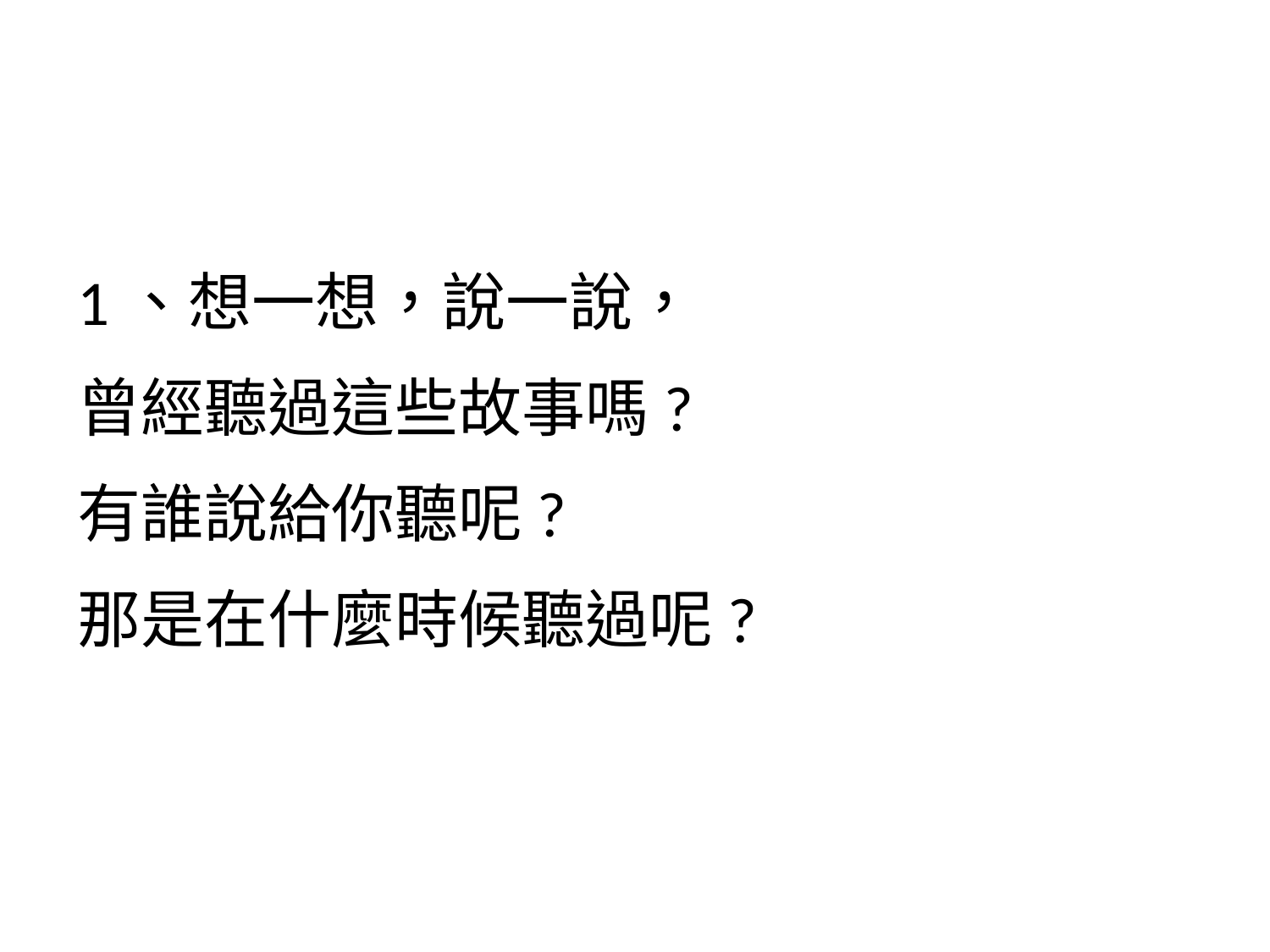

1、想一想，說一說，
曾經聽過這些故事嗎?
有誰說給你聽呢?
那是在什麼時候聽過呢?